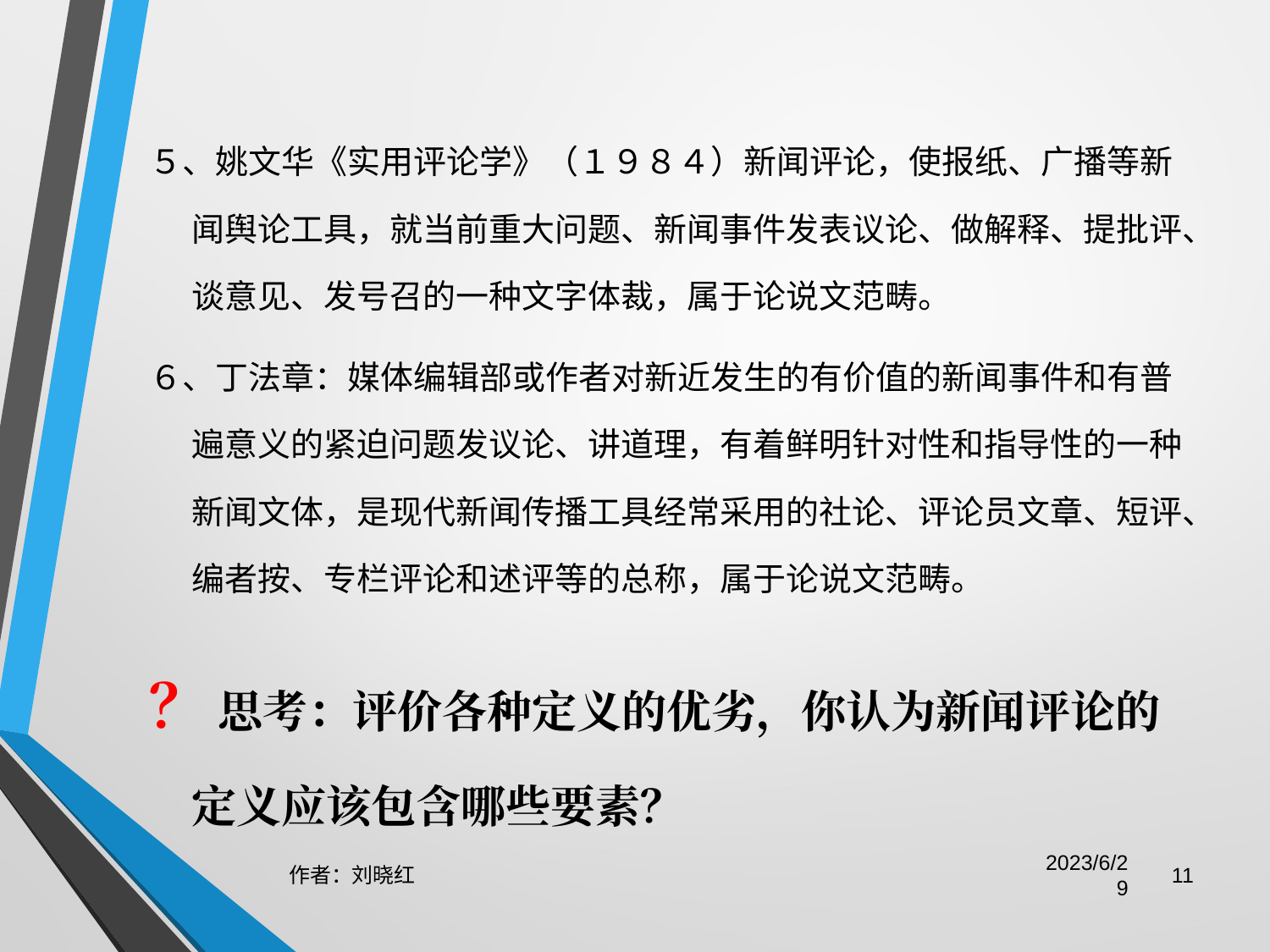

５、姚文华《实用评论学》（１９８４）新闻评论，使报纸、广播等新闻舆论工具，就当前重大问题、新闻事件发表议论、做解释、提批评、谈意见、发号召的一种文字体裁，属于论说文范畴。
６、丁法章：媒体编辑部或作者对新近发生的有价值的新闻事件和有普遍意义的紧迫问题发议论、讲道理，有着鲜明针对性和指导性的一种新闻文体，是现代新闻传播工具经常采用的社论、评论员文章、短评、编者按、专栏评论和述评等的总称，属于论说文范畴。
？ 思考：评价各种定义的优劣，你认为新闻评论的定义应该包含哪些要素？

作者：刘晓红
2023/6/29
11